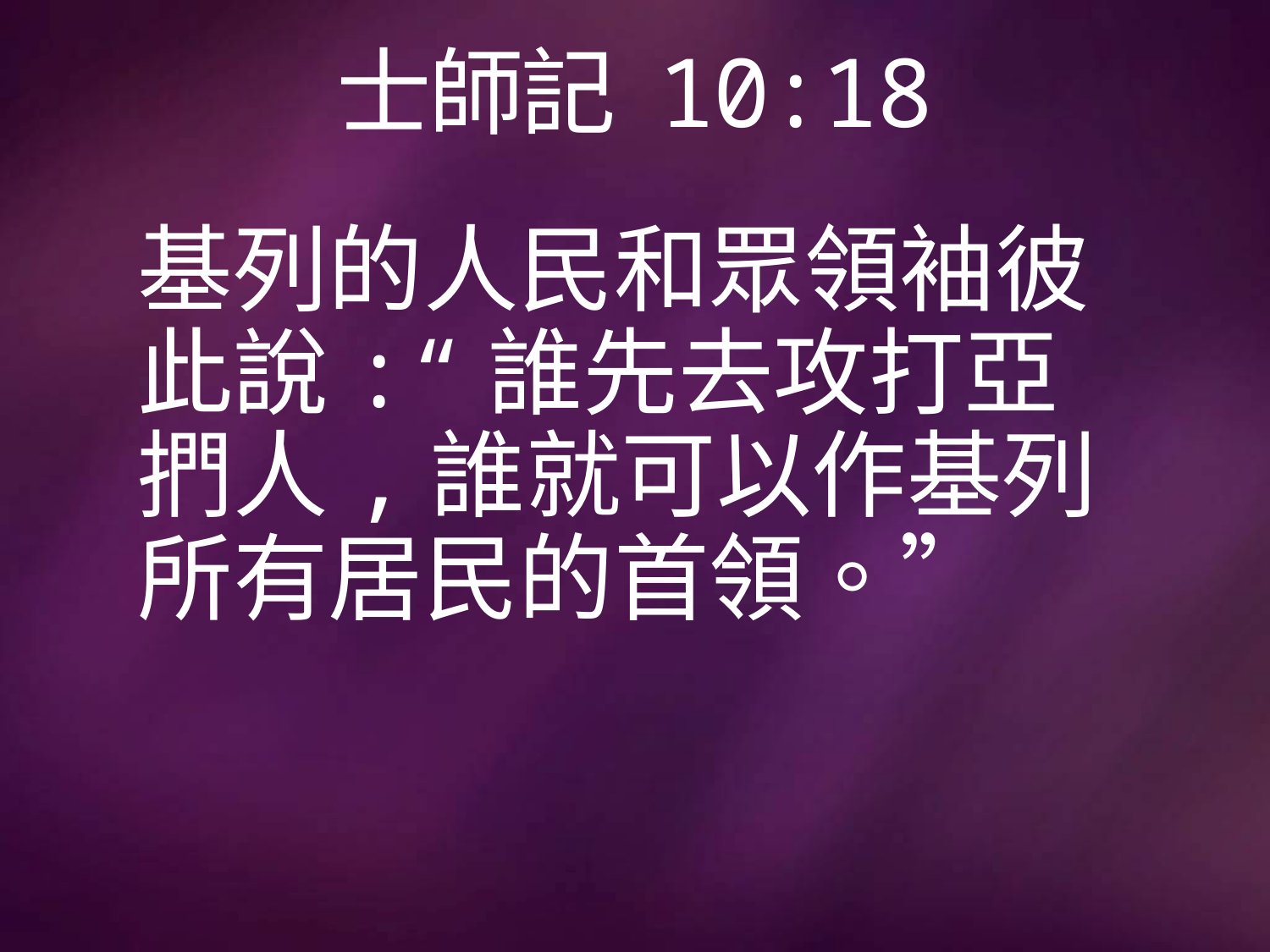

# 士師記 10:18
基列的人民和眾領袖彼此說:“誰先去攻打亞捫人,誰就可以作基列所有居民的首領。”